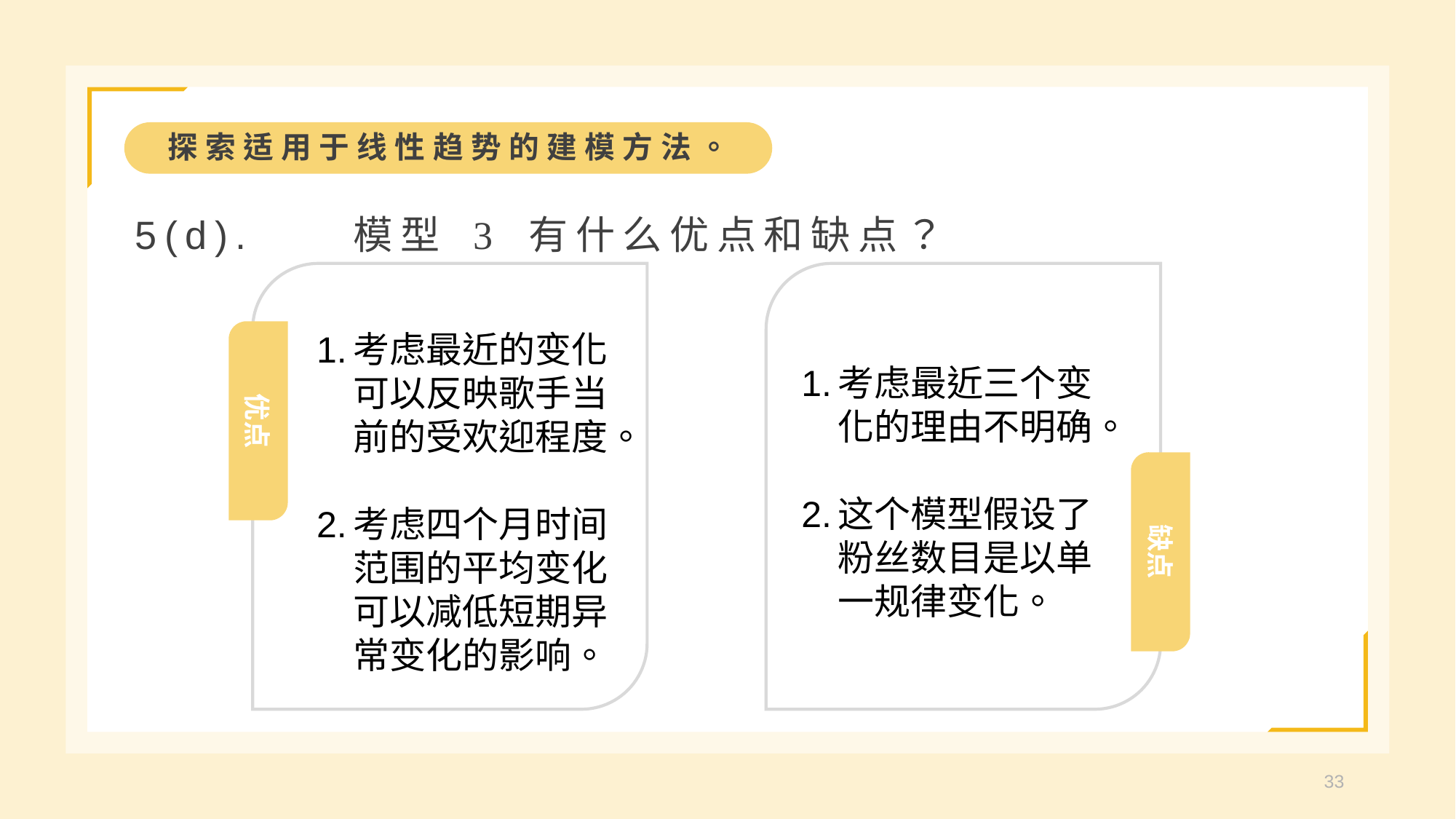

探索适用于线性趋势的建模方法。
5(d).	模型 3 有什么优点和缺点？

优点
1.	考虑最近的变化可以反映歌手当前的受欢迎程度。

2.	考虑四个月时间范围的平均变化可以减低短期异常变化的影响。

缺点
1.	考虑最近三个变化的理由不明确。

2.	这个模型假设了粉丝数目是以单一规律变化。
33